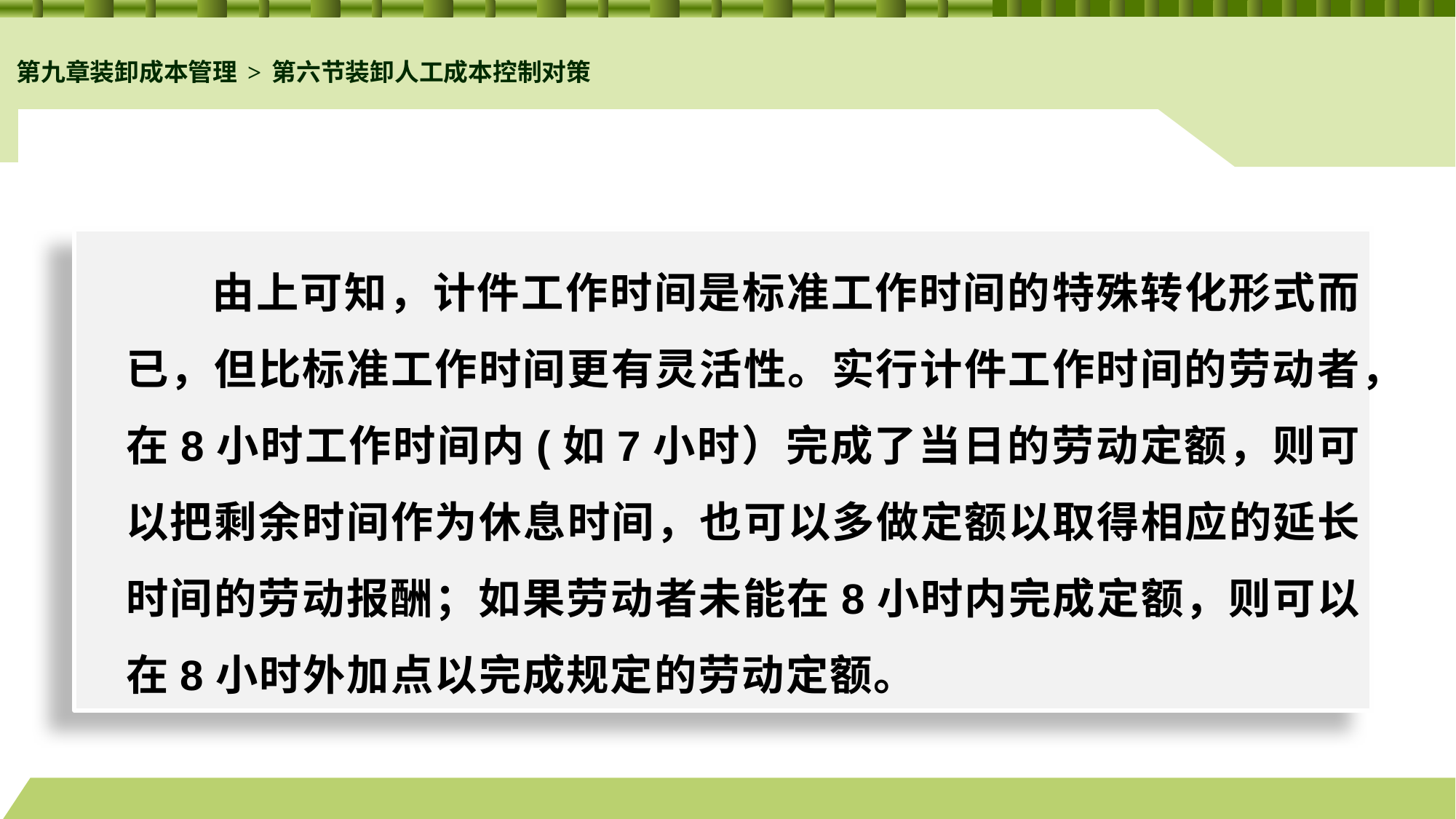

第九章装卸成本管理>第六节装卸人工成本控制对策
#
由上可知，计件工作时间是标准工作时间的特殊转化形式而已，但比标准工作时间更有灵活性。实行计件工作时间的劳动者，在8小时工作时间内(如7小时）完成了当日的劳动定额，则可以把剩余时间作为休息时间，也可以多做定额以取得相应的延长时间的劳动报酬；如果劳动者未能在8小时内完成定额，则可以在8小时外加点以完成规定的劳动定额。